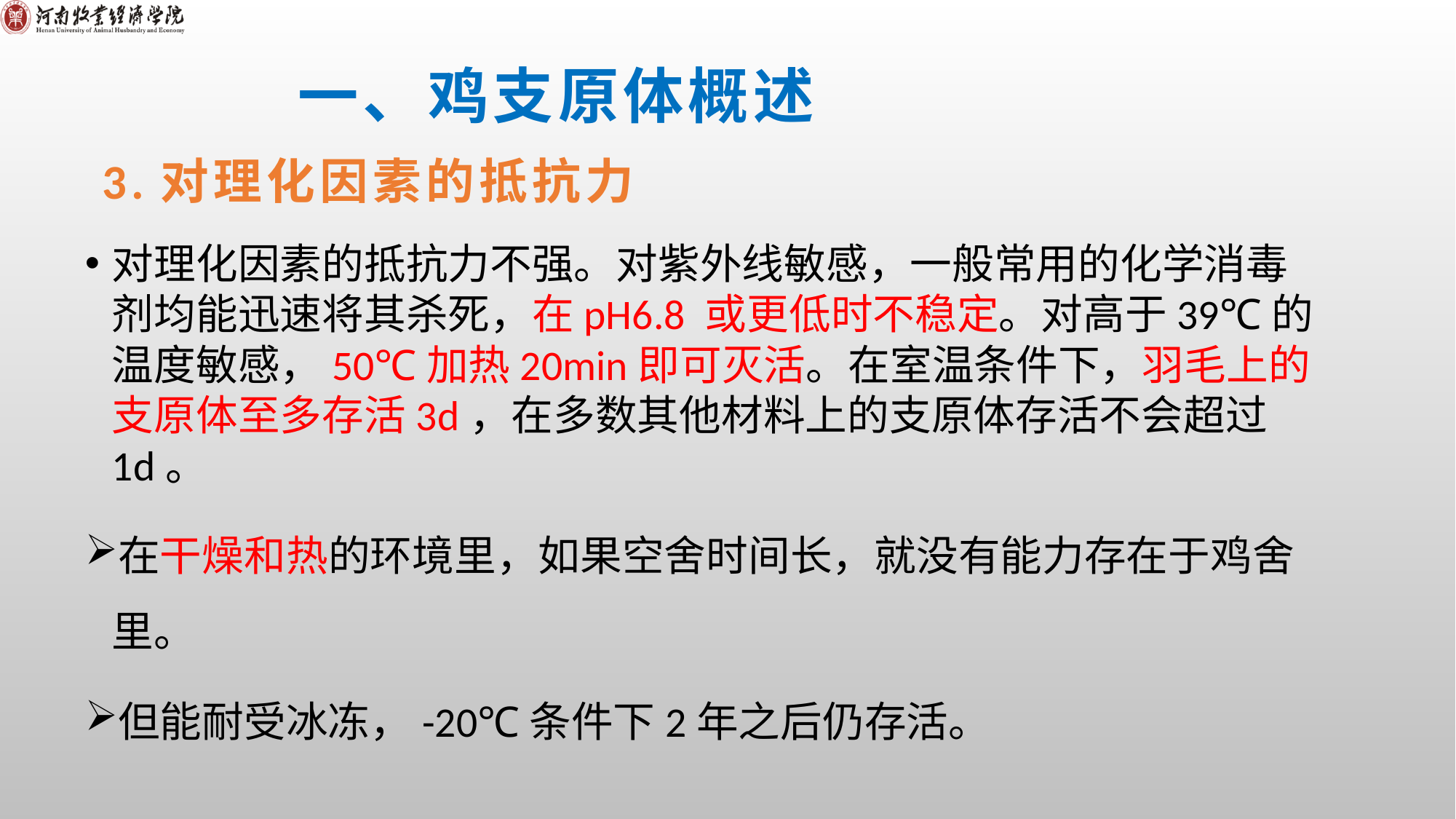

一、鸡支原体概述
# 3.对理化因素的抵抗力
对理化因素的抵抗力不强。对紫外线敏感，一般常用的化学消毒剂均能迅速将其杀死，在pH6.8 或更低时不稳定。对高于39℃的温度敏感，50℃加热20min即可灭活。在室温条件下，羽毛上的支原体至多存活3d，在多数其他材料上的支原体存活不会超过1d。
在干燥和热的环境里，如果空舍时间长，就没有能力存在于鸡舍里。
但能耐受冰冻，-20℃条件下2年之后仍存活。